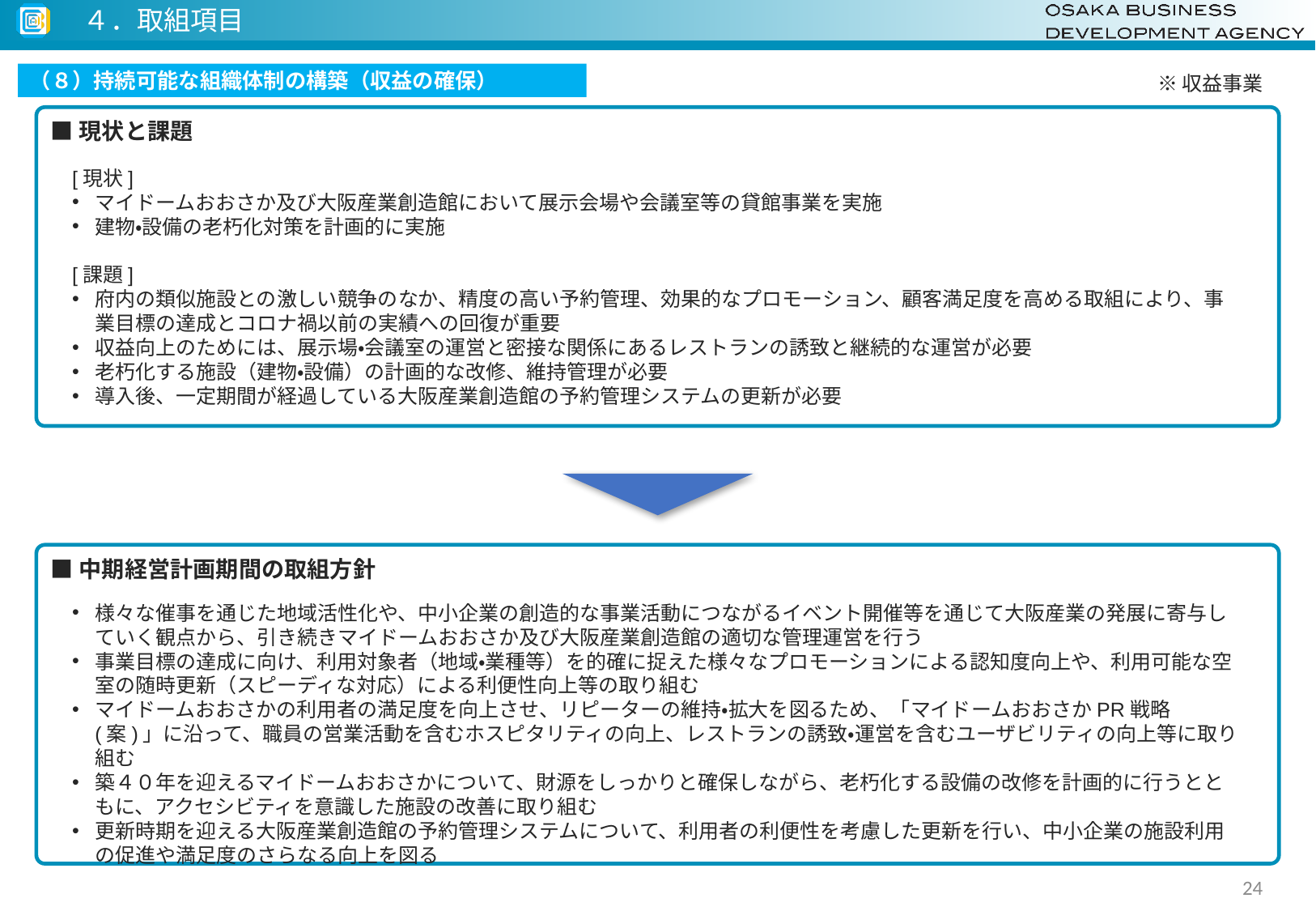

４．取組項目
（８）持続可能な組織体制の構築（収益の確保）
※収益事業

■現状と課題
[現状]
マイドームおおさか及び大阪産業創造館において展示会場や会議室等の貸館事業を実施
建物・設備の老朽化対策を計画的に実施

[課題]
府内の類似施設との激しい競争のなか、精度の高い予約管理、効果的なプロモーション、顧客満足度を高める取組により、事業目標の達成とコロナ禍以前の実績への回復が重要
収益向上のためには、展示場・会議室の運営と密接な関係にあるレストランの誘致と継続的な運営が必要
老朽化する施設（建物・設備）の計画的な改修、維持管理が必要
導入後、一定期間が経過している大阪産業創造館の予約管理システムの更新が必要

■中期経営計画期間の取組方針

様々な催事を通じた地域活性化や、中小企業の創造的な事業活動につながるイベント開催等を通じて大阪産業の発展に寄与していく観点から、引き続きマイドームおおさか及び大阪産業創造館の適切な管理運営を行う
事業目標の達成に向け、利用対象者（地域・業種等）を的確に捉えた様々なプロモーションによる認知度向上や、利用可能な空室の随時更新（スピーディな対応）による利便性向上等の取り組む
マイドームおおさかの利用者の満足度を向上させ、リピーターの維持・拡大を図るため、「マイドームおおさかPR戦略(案)」に沿って、職員の営業活動を含むホスピタリティの向上、レストランの誘致・運営を含むユーザビリティの向上等に取り組む
築４０年を迎えるマイドームおおさかについて、財源をしっかりと確保しながら、老朽化する設備の改修を計画的に行うとともに、アクセシビティを意識した施設の改善に取り組む
更新時期を迎える大阪産業創造館の予約管理システムについて、利用者の利便性を考慮した更新を行い、中小企業の施設利用の促進や満足度のさらなる向上を図る
24